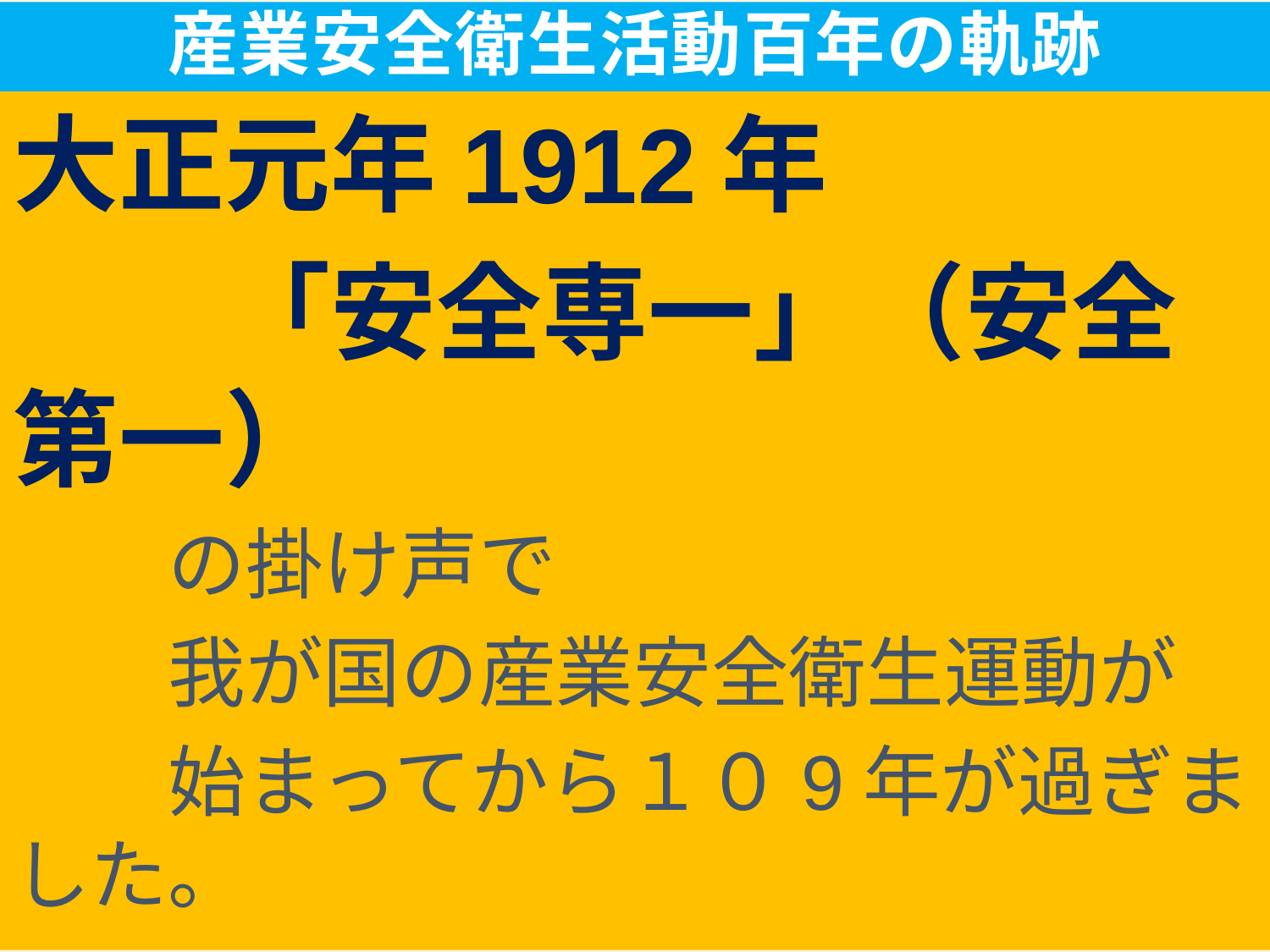

# 産業安全衛生活動百年の軌跡
大正元年1912年
　　「安全専一」（安全第一）
　　の掛け声で
　　我が国の産業安全衛生運動が
　　始まってから１０9年が過ぎました。